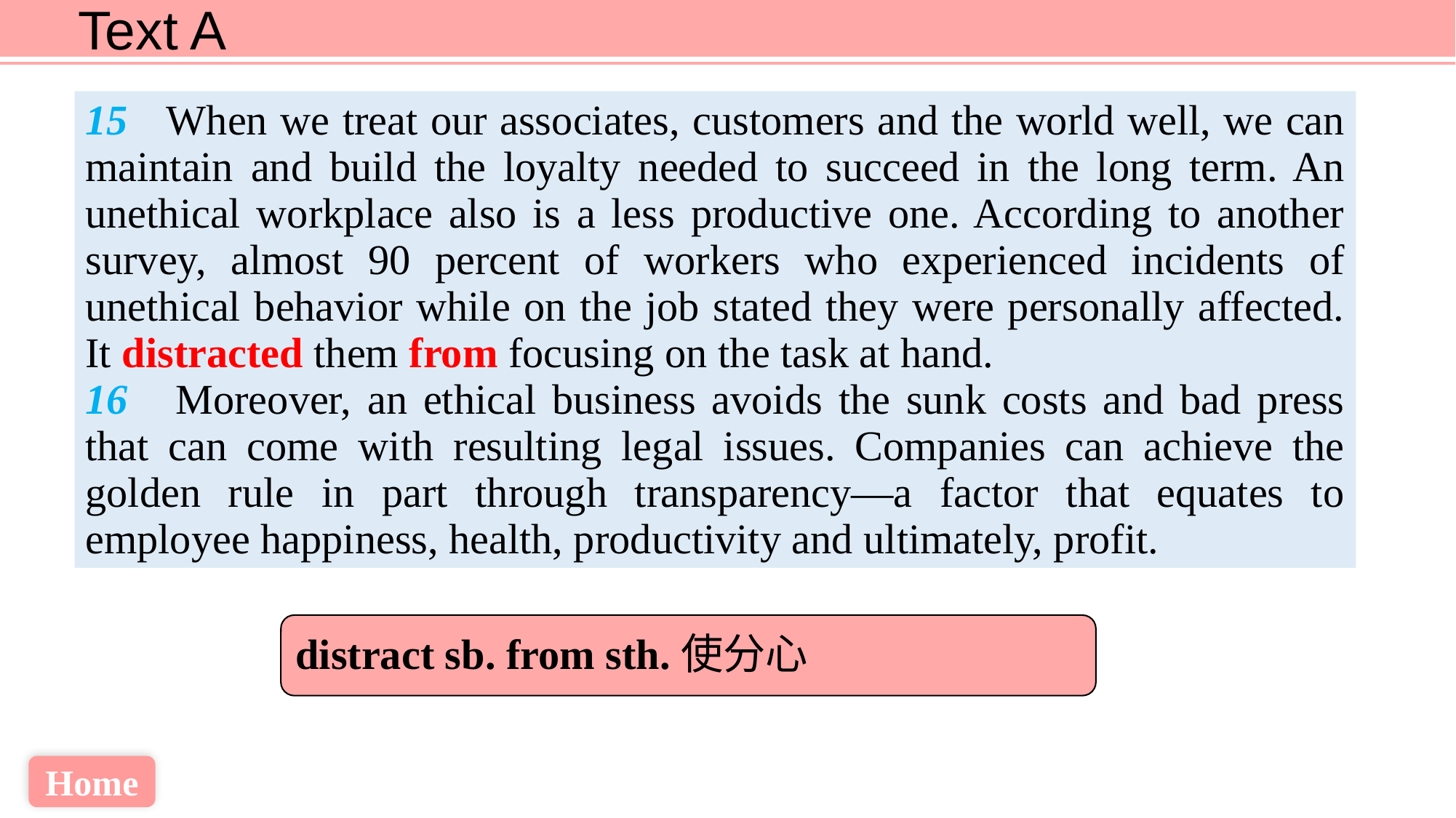

15   When we treat our associates, customers and the world well, we can maintain and build the loyalty needed to succeed in the long term. An unethical workplace also is a less productive one. According to another survey, almost 90 percent of workers who experienced incidents of unethical behavior while on the job stated they were personally affected. It distracted them from focusing on the task at hand.
16   Moreover, an ethical business avoids the sunk costs and bad press that can come with resulting legal issues. Companies can achieve the golden rule in part through transparency—a factor that equates to employee happiness, health, productivity and ultimately, profit.

distract sb. from sth.使分心